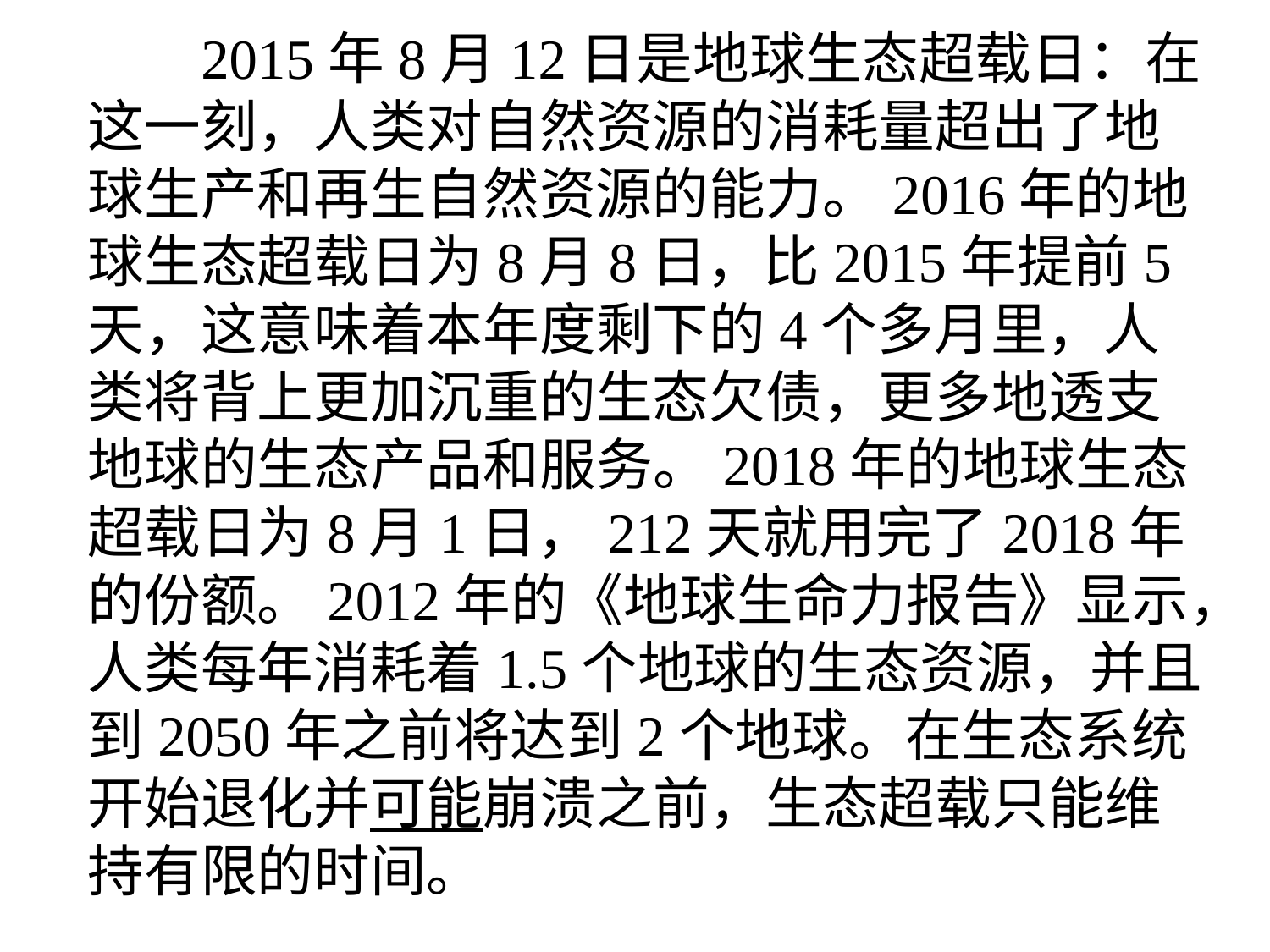

2015年8月12日是地球生态超载日：在这一刻，人类对自然资源的消耗量超出了地球生产和再生自然资源的能力。2016年的地球生态超载日为8月8日，比2015年提前5天，这意味着本年度剩下的4个多月里，人类将背上更加沉重的生态欠债，更多地透支地球的生态产品和服务。2018年的地球生态超载日为8月1日，212天就用完了2018年的份额。2012年的《地球生命力报告》显示，人类每年消耗着1.5个地球的生态资源，并且到2050年之前将达到2个地球。在生态系统开始退化并可能崩溃之前，生态超载只能维持有限的时间。